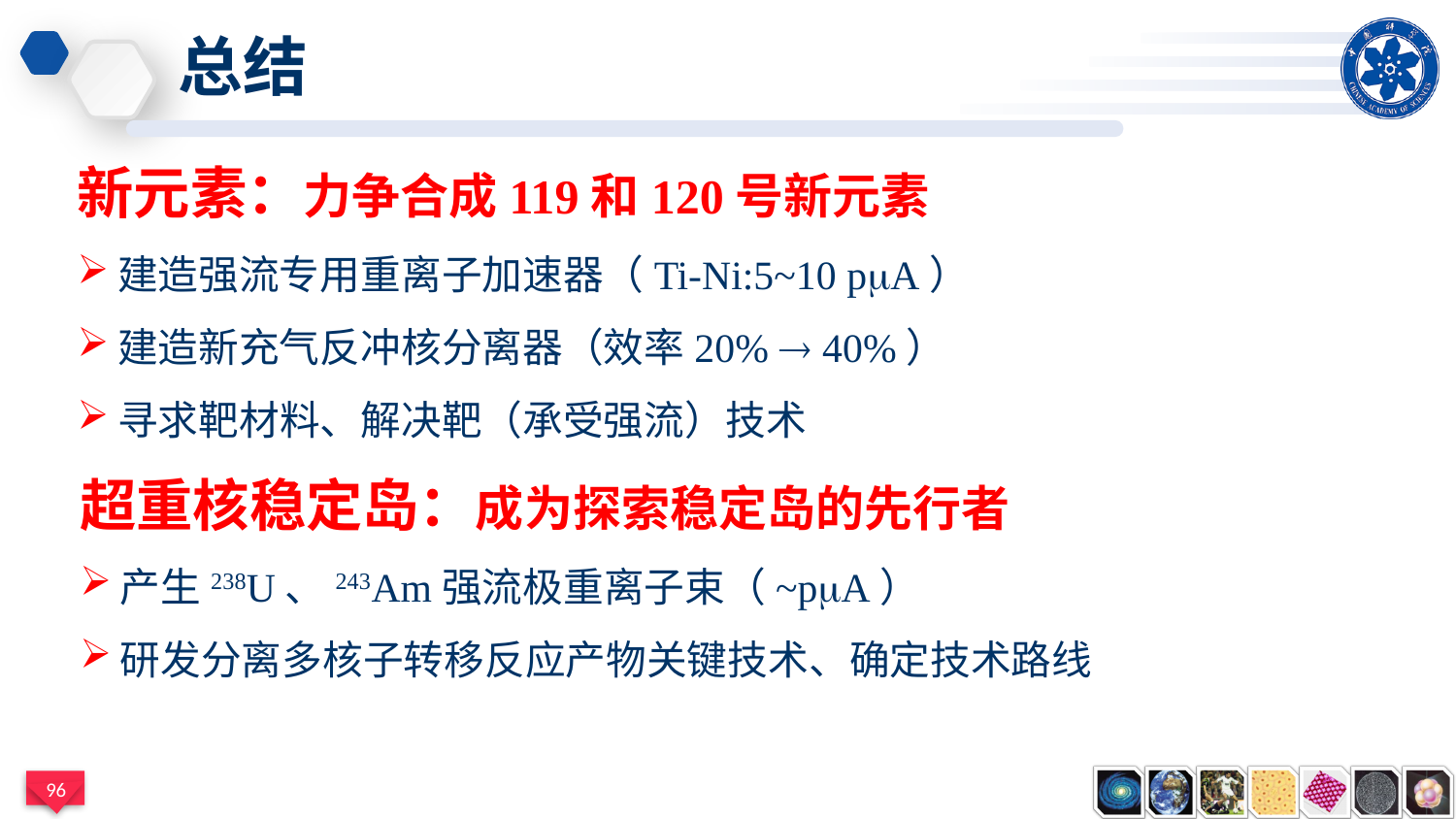

# 总结
新元素：力争合成119和120号新元素
建造强流专用重离子加速器（Ti-Ni:5~10 pμA）
建造新充气反冲核分离器（效率20% → 40%）
寻求靶材料、解决靶（承受强流）技术
超重核稳定岛：成为探索稳定岛的先行者
产生238U、243Am强流极重离子束（~pμA）
研发分离多核子转移反应产物关键技术、确定技术路线